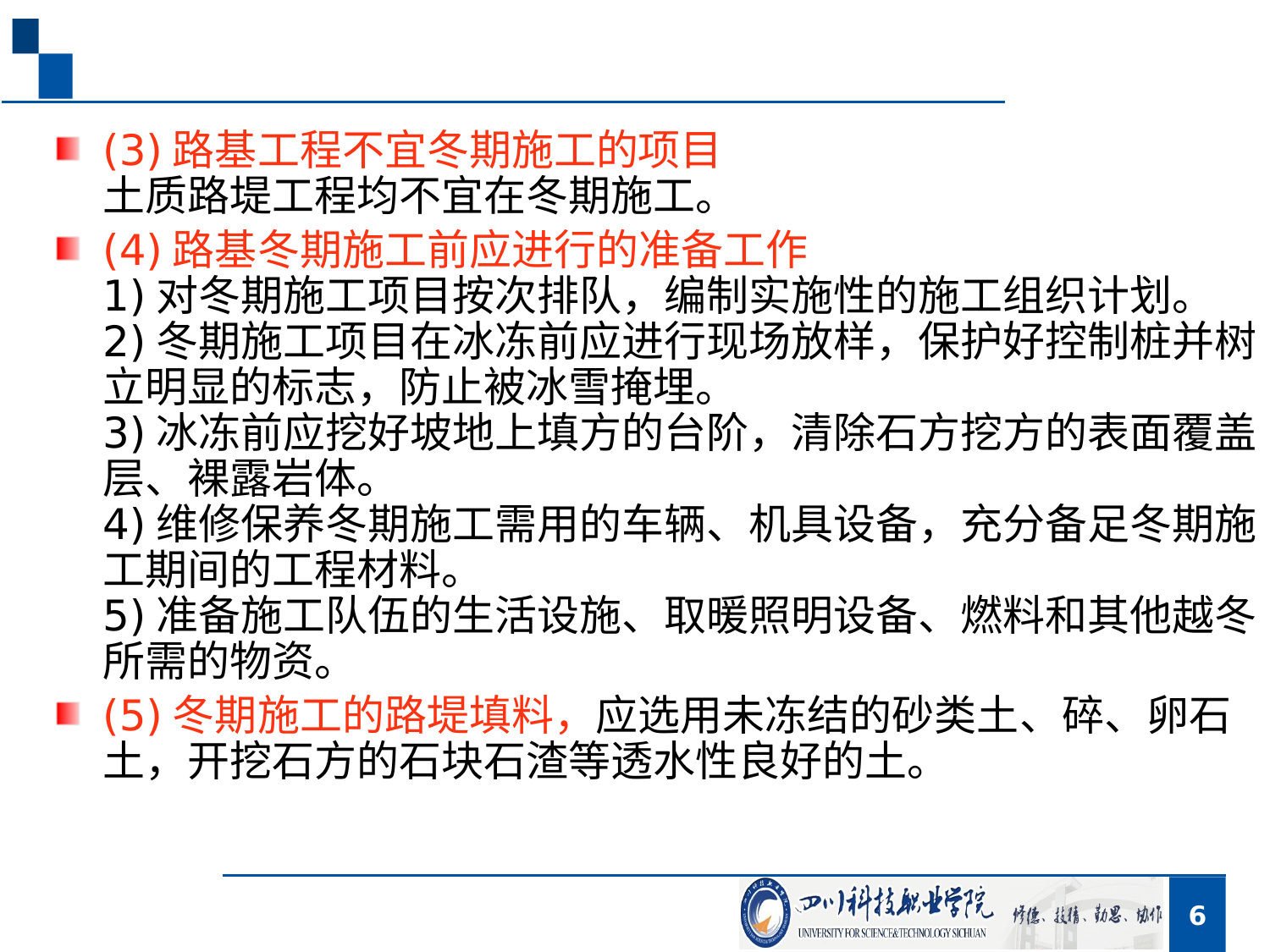

(3)路基工程不宜冬期施工的项目
土质路堤工程均不宜在冬期施工。
(4)路基冬期施工前应进行的准备工作
1)对冬期施工项目按次排队，编制实施性的施工组织计划。
2)冬期施工项目在冰冻前应进行现场放样，保护好控制桩并树立明显的标志，防止被冰雪掩埋。
3)冰冻前应挖好坡地上填方的台阶，清除石方挖方的表面覆盖层、裸露岩体。
4)维修保养冬期施工需用的车辆、机具设备，充分备足冬期施工期间的工程材料。
5)准备施工队伍的生活设施、取暖照明设备、燃料和其他越冬所需的物资。
(5)冬期施工的路堤填料，应选用未冻结的砂类土、碎、卵石土，开挖石方的石块石渣等透水性良好的土。